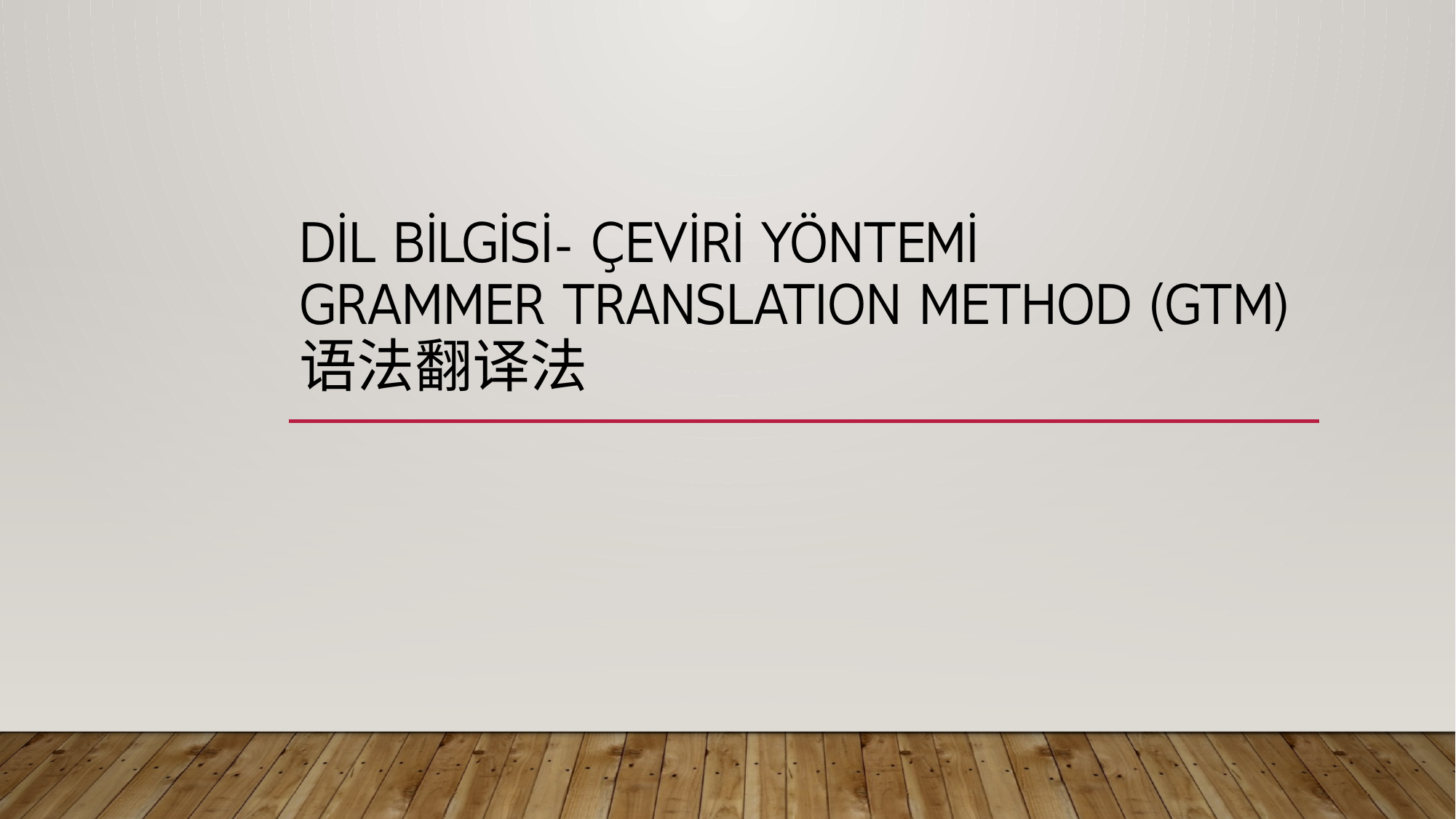

# dil bilgisi- çeviri yöntemi grammer translatıon method (GTM) 语法翻译法